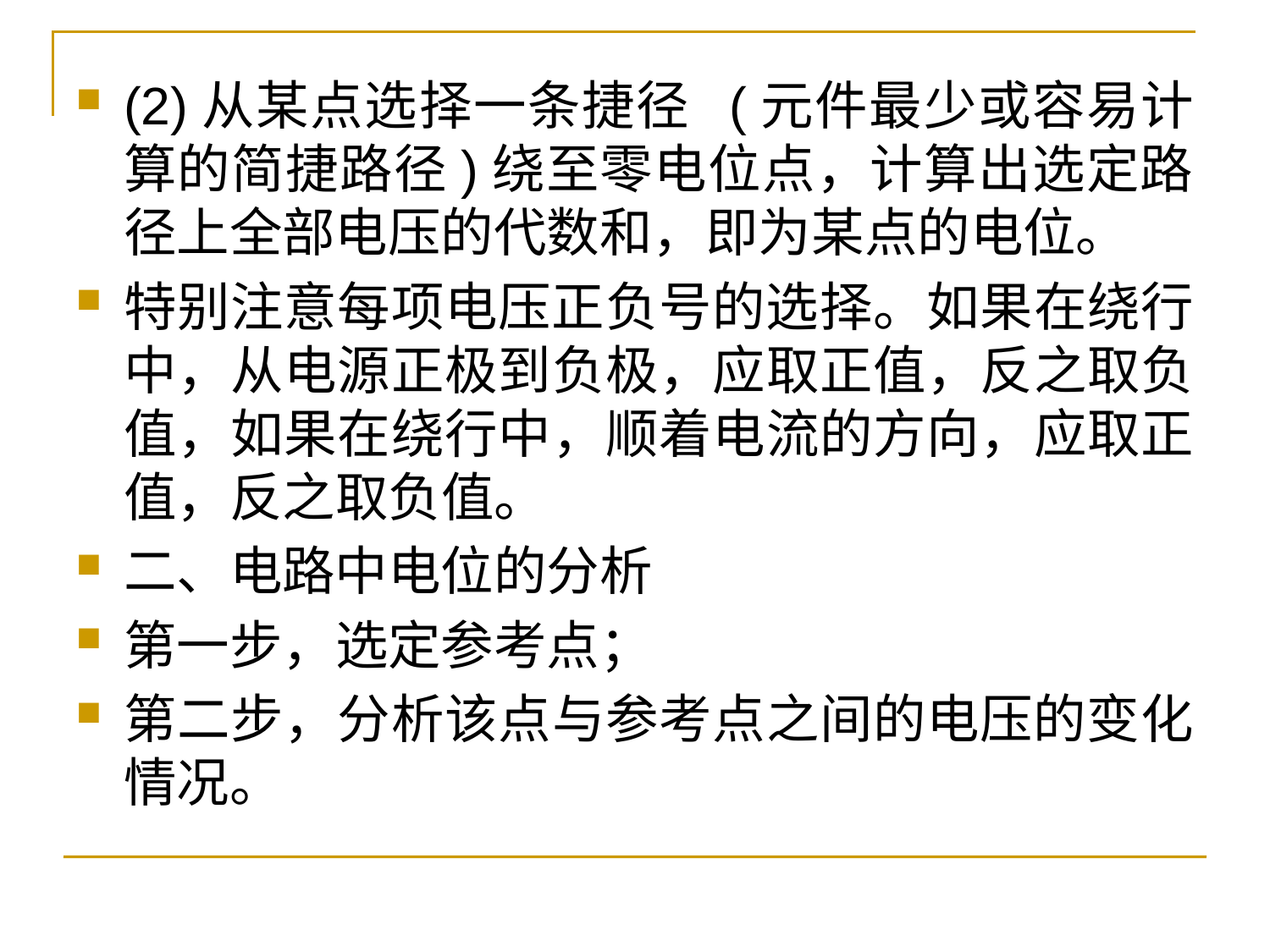

(2)从某点选择一条捷径  (元件最少或容易计算的简捷路径)绕至零电位点，计算出选定路径上全部电压的代数和，即为某点的电位。
特别注意每项电压正负号的选择。如果在绕行中，从电源正极到负极，应取正值，反之取负值，如果在绕行中，顺着电流的方向，应取正值，反之取负值。
二、电路中电位的分析
第一步，选定参考点；
第二步，分析该点与参考点之间的电压的变化情况。